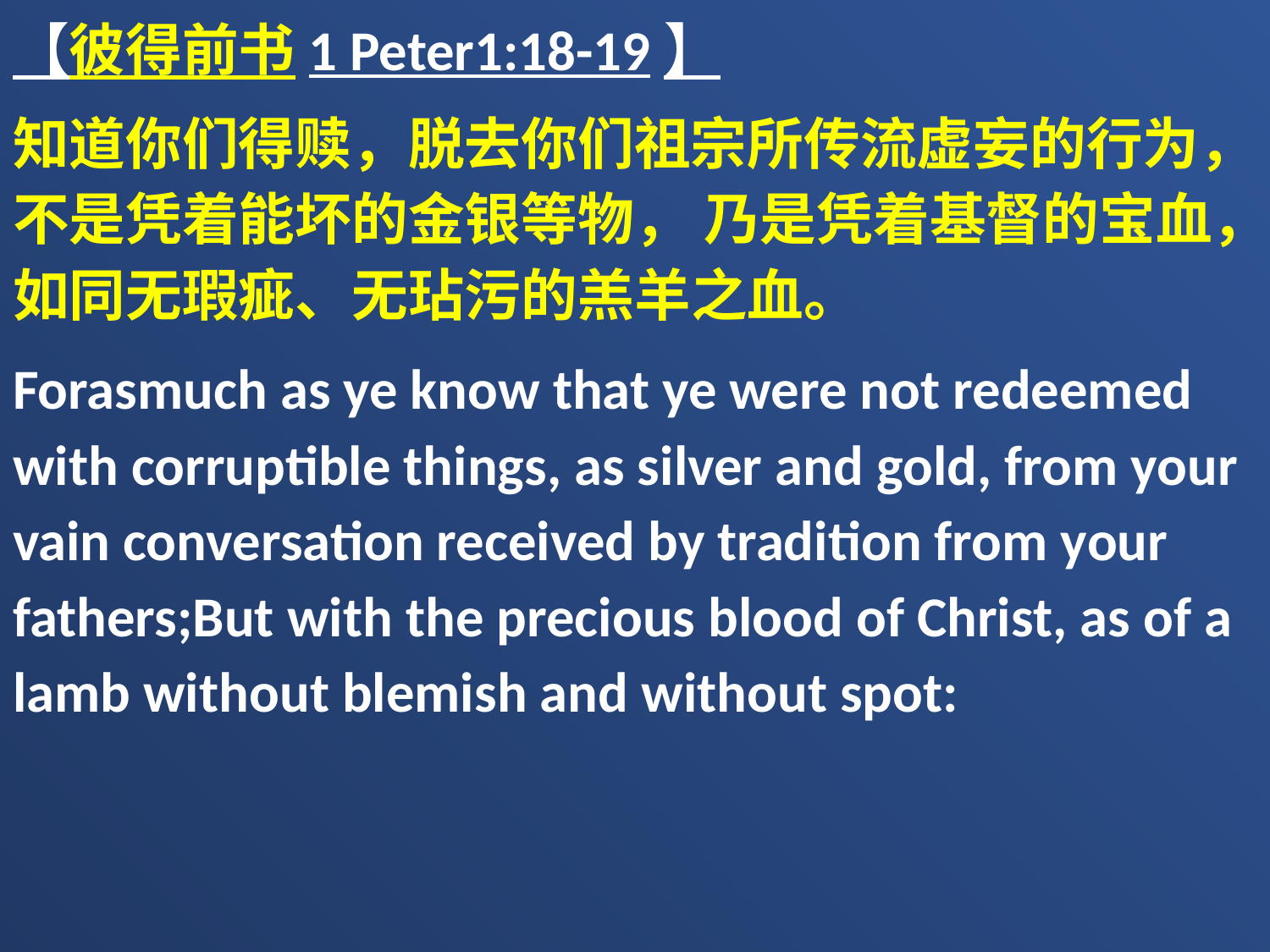

【彼得前书1 Peter1:18-19】
知道你们得赎，脱去你们祖宗所传流虚妄的行为，不是凭着能坏的金银等物， 乃是凭着基督的宝血，如同无瑕疵、无玷污的羔羊之血。
Forasmuch as ye know that ye were not redeemed with corruptible things, as silver and gold, from your vain conversation received by tradition from your fathers;But with the precious blood of Christ, as of a lamb without blemish and without spot: